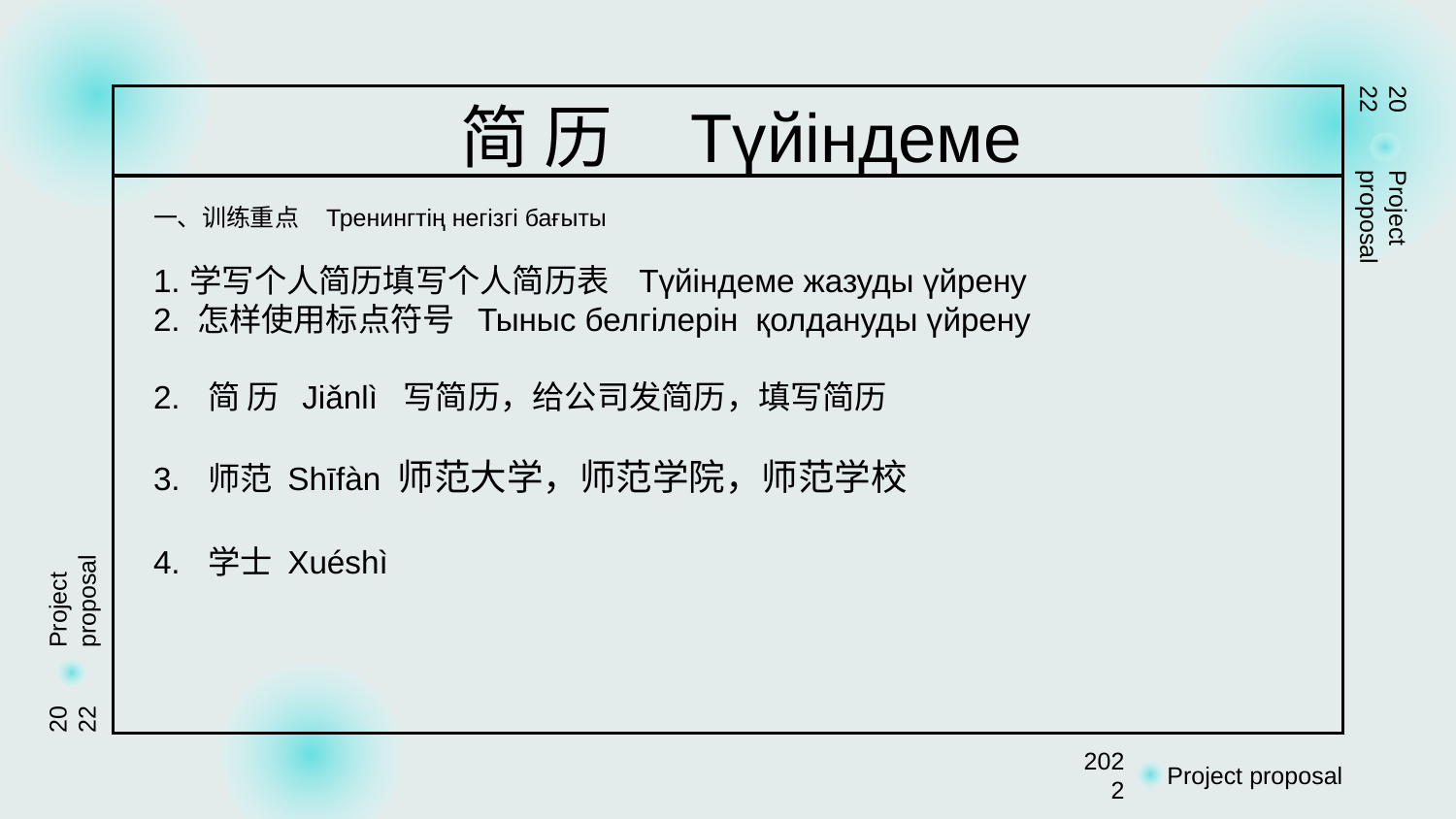

# 简 历    Түйіндеме
2022

一、训练重点    Тренингтің негізгі бағыты

学写个人简历填写个人简历表   Түйіндеме жазуды үйрену
2. 怎样使用标点符号  Тыныс белгілерін  қолдануды үйрену

简 历  Jiǎnlì  写简历，给公司发简历，填写简历

师范 Shīfàn 师范大学，师范学院，师范学校

学士 Xuéshì

Project proposal
Project proposal

2022
2022
Project proposal